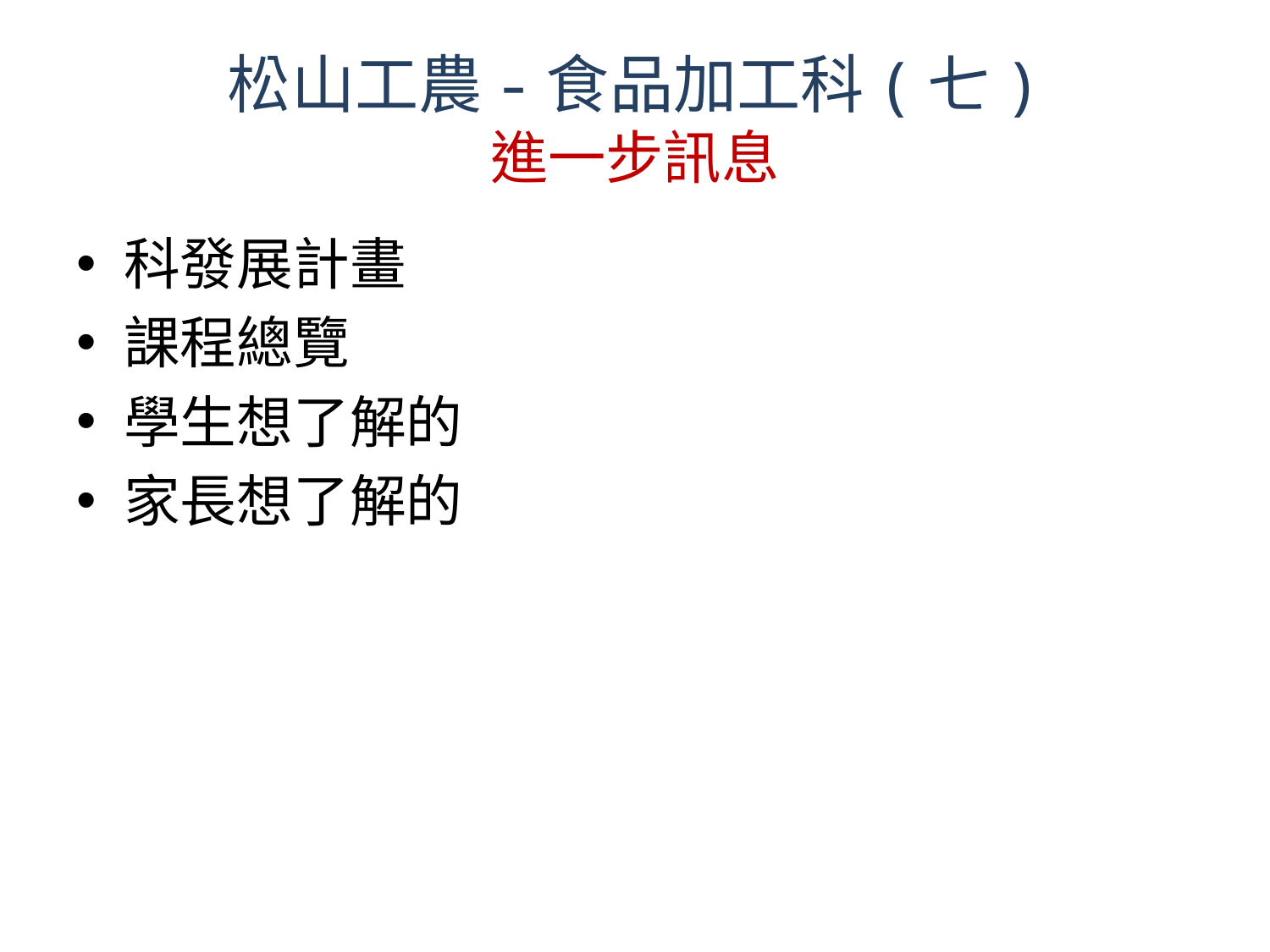

# 松山工農-食品加工科(七) 進一步訊息
科發展計畫
課程總覽
學生想了解的
家長想了解的